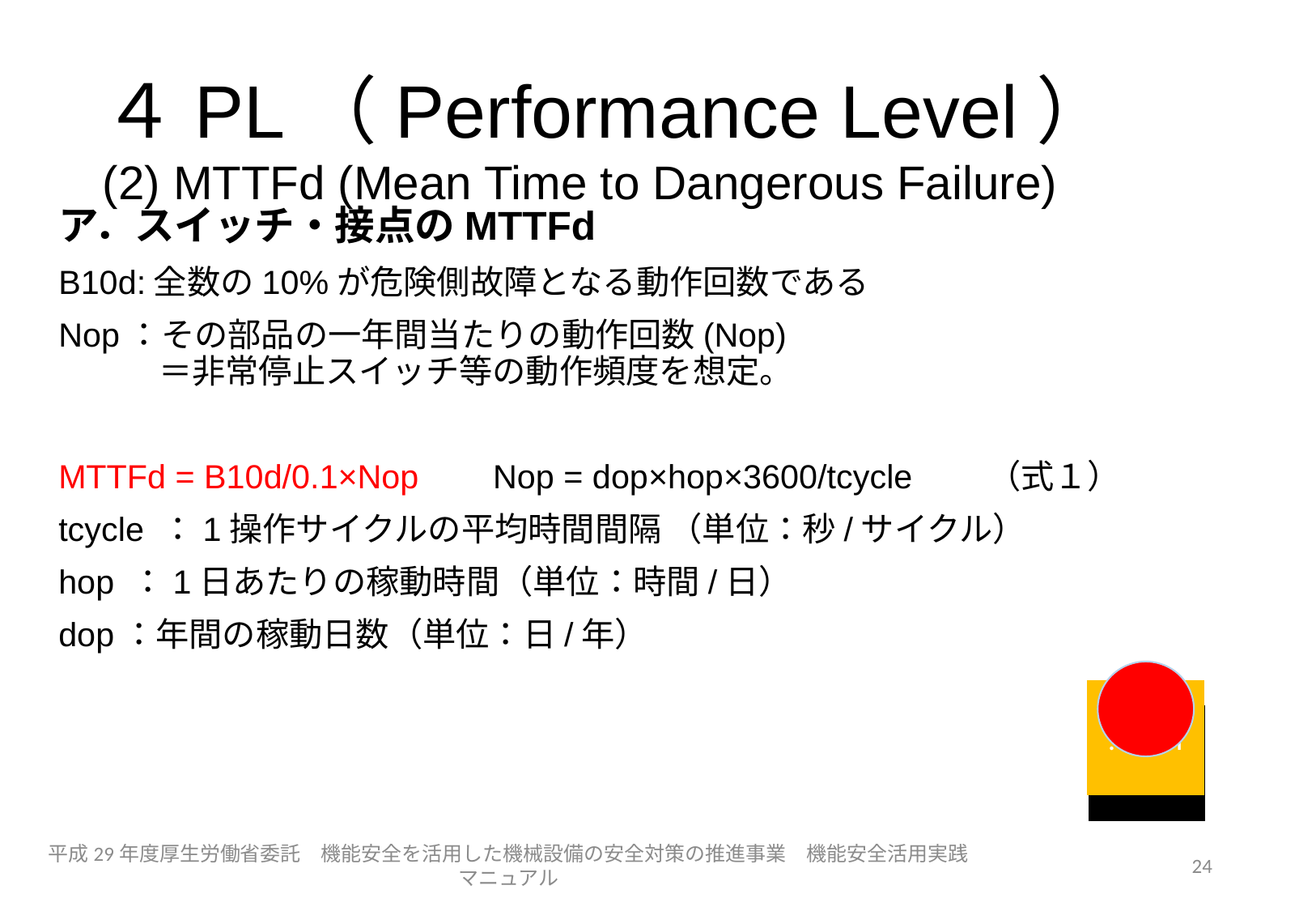

# ４PL（Performance Level） (2) MTTFd (Mean Time to Dangerous Failure)
ア．スイッチ・接点のMTTFd
B10d:全数の10%が危険側故障となる動作回数である
Nop：その部品の一年間当たりの動作回数(Nop)
　　　＝非常停止スイッチ等の動作頻度を想定。

MTTFd = B10d/0.1×Nop        Nop = dop×hop×3600/tcycle　　（式１）
tcycle ：1操作サイクルの平均時間間隔 （単位：秒/サイクル）
hop ：1日あたりの稼動時間（単位：時間/日）
dop：年間の稼動日数（単位：日/年）

.ｍｍ
.ｍｍ
平成29年度厚生労働省委託　機能安全を活用した機械設備の安全対策の推進事業　機能安全活用実践マニュアル
　24